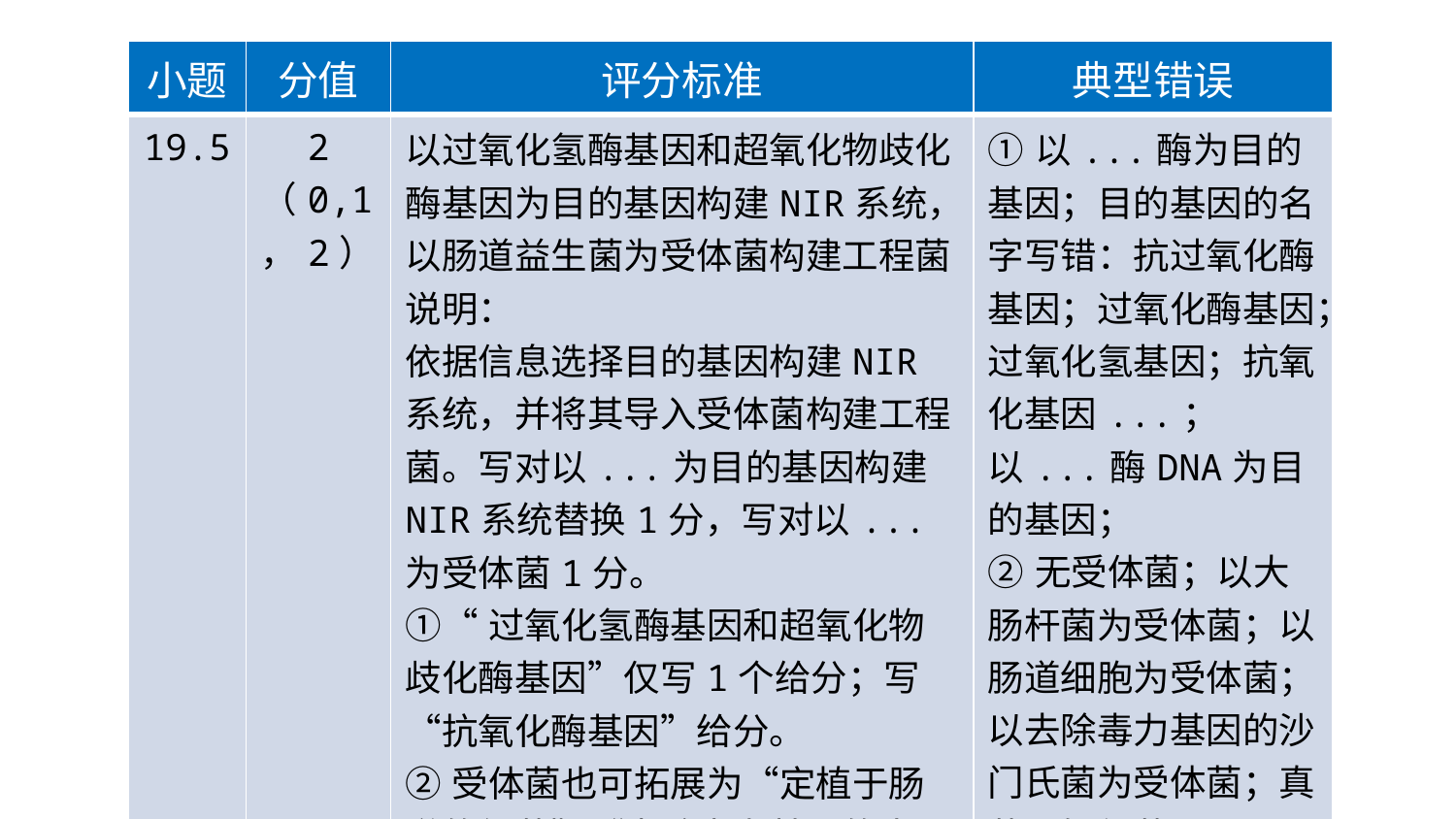

| 小题 | 分值 | 评分标准 | 典型错误 |
| --- | --- | --- | --- |
| 19.5 | 2 （0,1，2） | 以过氧化氢酶基因和超氧化物歧化酶基因为目的基因构建NIR系统，以肠道益生菌为受体菌构建工程菌 说明： 依据信息选择目的基因构建NIR系统，并将其导入受体菌构建工程菌。写对以...为目的基因构建NIR系统替换1分，写对以...为受体菌1分。 ①“过氧化氢酶基因和超氧化物歧化酶基因”仅写1个给分；写“抗氧化酶基因”给分。 ②受体菌也可拓展为“定植于肠道的细菌”“去除毒力基因的大肠杆菌”“乳酸菌” | ①以...酶为目的基因；目的基因的名字写错：抗过氧化酶基因；过氧化酶基因；过氧化氢基因；抗氧化基因...；以...酶DNA为目的基因； ②无受体菌；以大肠杆菌为受体菌；以肠道细胞为受体菌；以去除毒力基因的沙门氏菌为受体菌；真菌；好氧菌 |